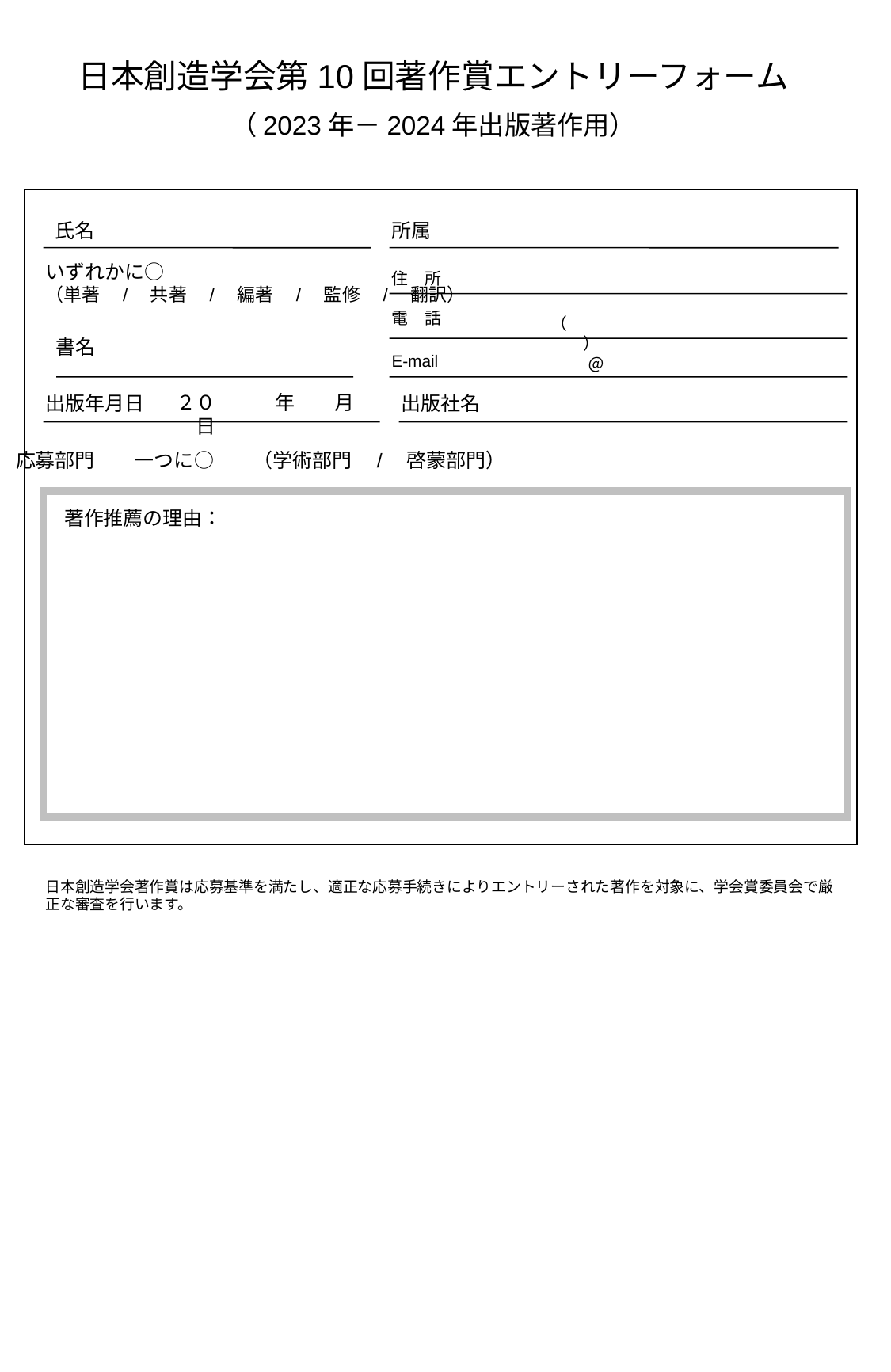

日本創造学会第10回著作賞エントリーフォーム
（2023年－2024年出版著作用）

氏名
所属

いずれかに○
（単著　/　共著　/　編著　/　監修　/　翻訳）
住　所

電　話
（　　　　　　　）

書名

E-mail
＠

出版年月日
２０　　　年　　月　　日
出版社名

応募部門　　一つに○　　（学術部門　/　啓蒙部門）

著作推薦の理由：
日本創造学会著作賞は応募基準を満たし、適正な応募手続きによりエントリーされた著作を対象に、学会賞委員会で厳正な審査を行います。